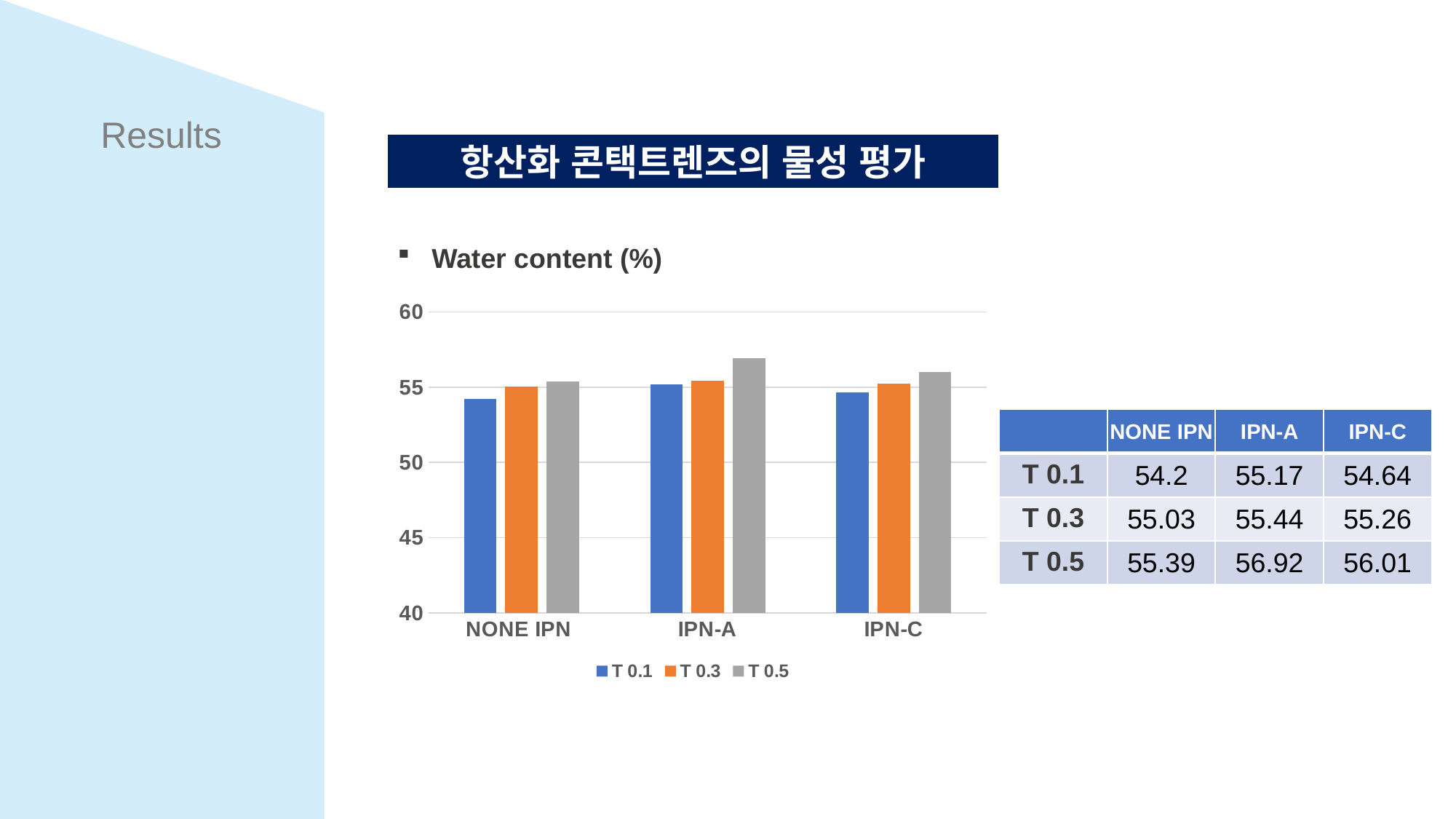

Results
항산화 콘택트렌즈의 물성 평가
Water content (%)

### Chart

| Category | T 0.1 | T 0.3 | T 0.5 |
|---|---|---|---|
| NONE IPN  | 54.2 | 55.03 | 55.39 |
| IPN-A | 55.17 | 55.44 | 56.92 |
| IPN-C | 54.64 | 55.26 | 56.01 |
|  | NONE IPN | IPN-A | IPN-C |
| --- | --- | --- | --- |
| T 0.1 | 54.2 | 55.17 | 54.64 |
| T 0.3 | 55.03 | 55.44 | 55.26 |
| T 0.5 | 55.39 | 56.92 | 56.01 |